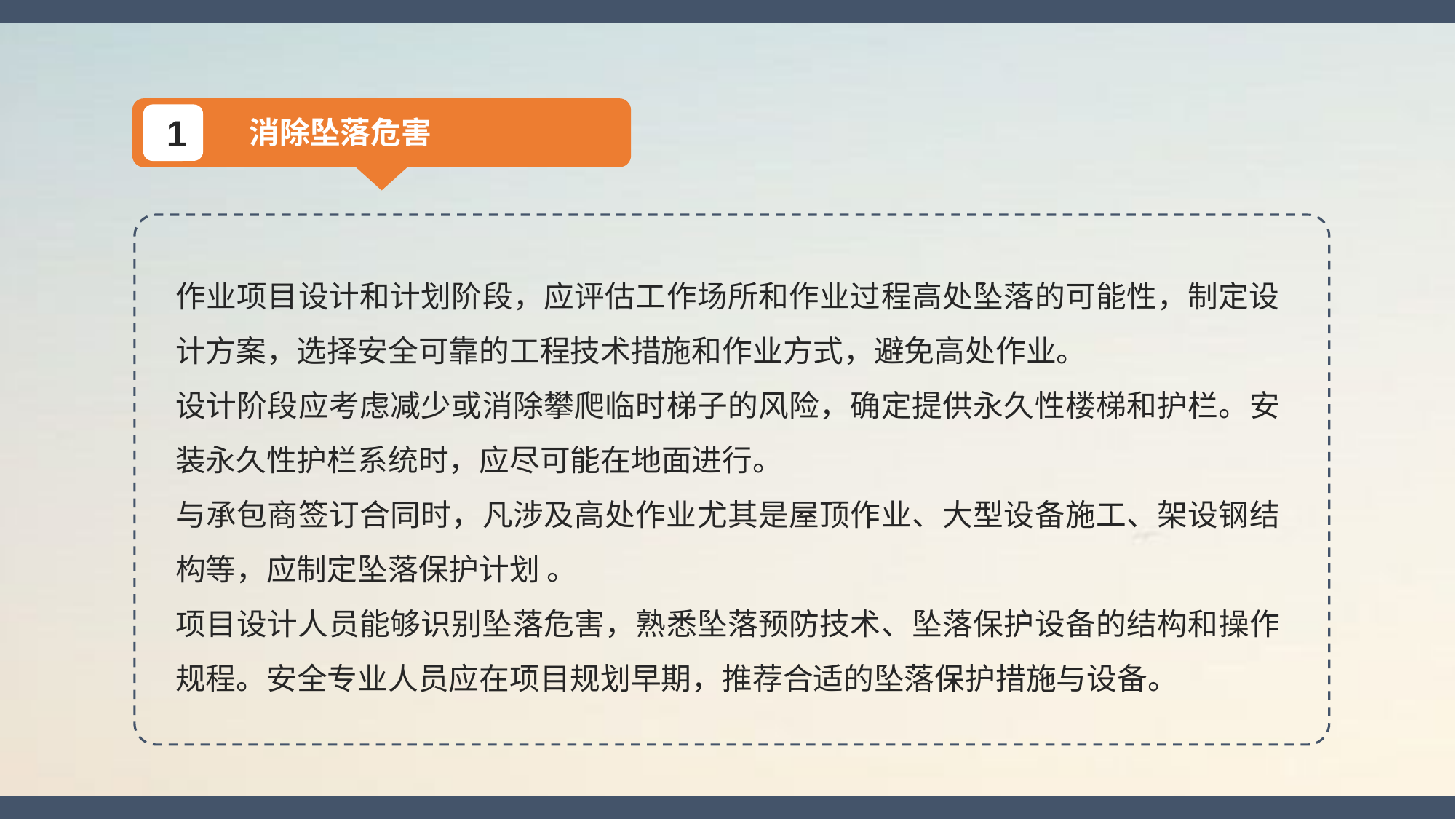

1
消除坠落危害

作业项目设计和计划阶段，应评估工作场所和作业过程高处坠落的可能性，制定设计方案，选择安全可靠的工程技术措施和作业方式，避免高处作业。
设计阶段应考虑减少或消除攀爬临时梯子的风险，确定提供永久性楼梯和护栏。安装永久性护栏系统时，应尽可能在地面进行。
与承包商签订合同时，凡涉及高处作业尤其是屋顶作业、大型设备施工、架设钢结构等，应制定坠落保护计划 。
项目设计人员能够识别坠落危害，熟悉坠落预防技术、坠落保护设备的结构和操作规程。安全专业人员应在项目规划早期，推荐合适的坠落保护措施与设备。